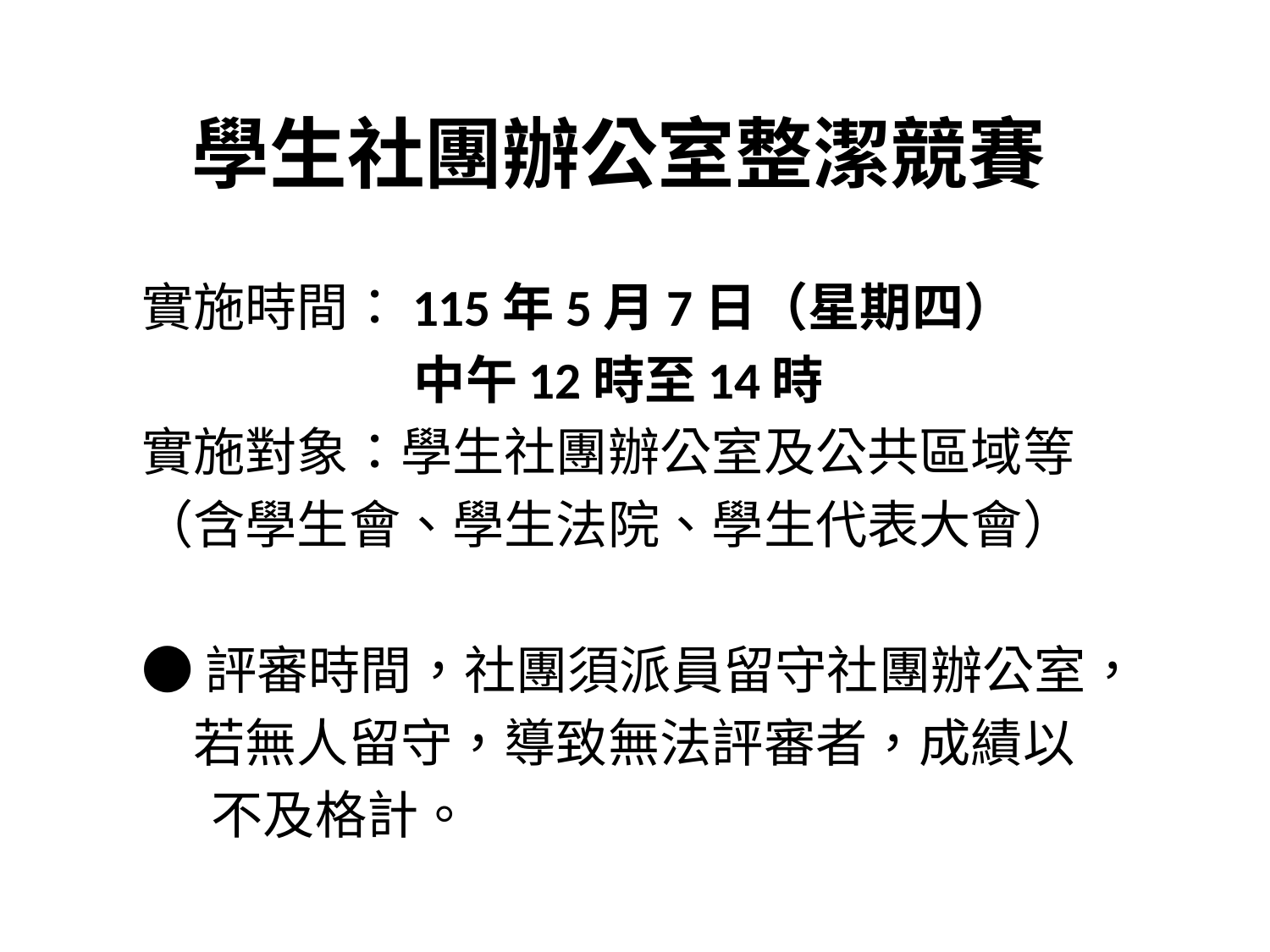

# 學生社團辦公室整潔競賽
實施時間：115年5月7日（星期四）
                      中午12時至14時
實施對象：學生社團辦公室及公共區域等
（含學生會、學生法院、學生代表大會）

●評審時間，社團須派員留守社團辦公室，
　若無人留守，導致無法評審者，成績以
     不及格計。